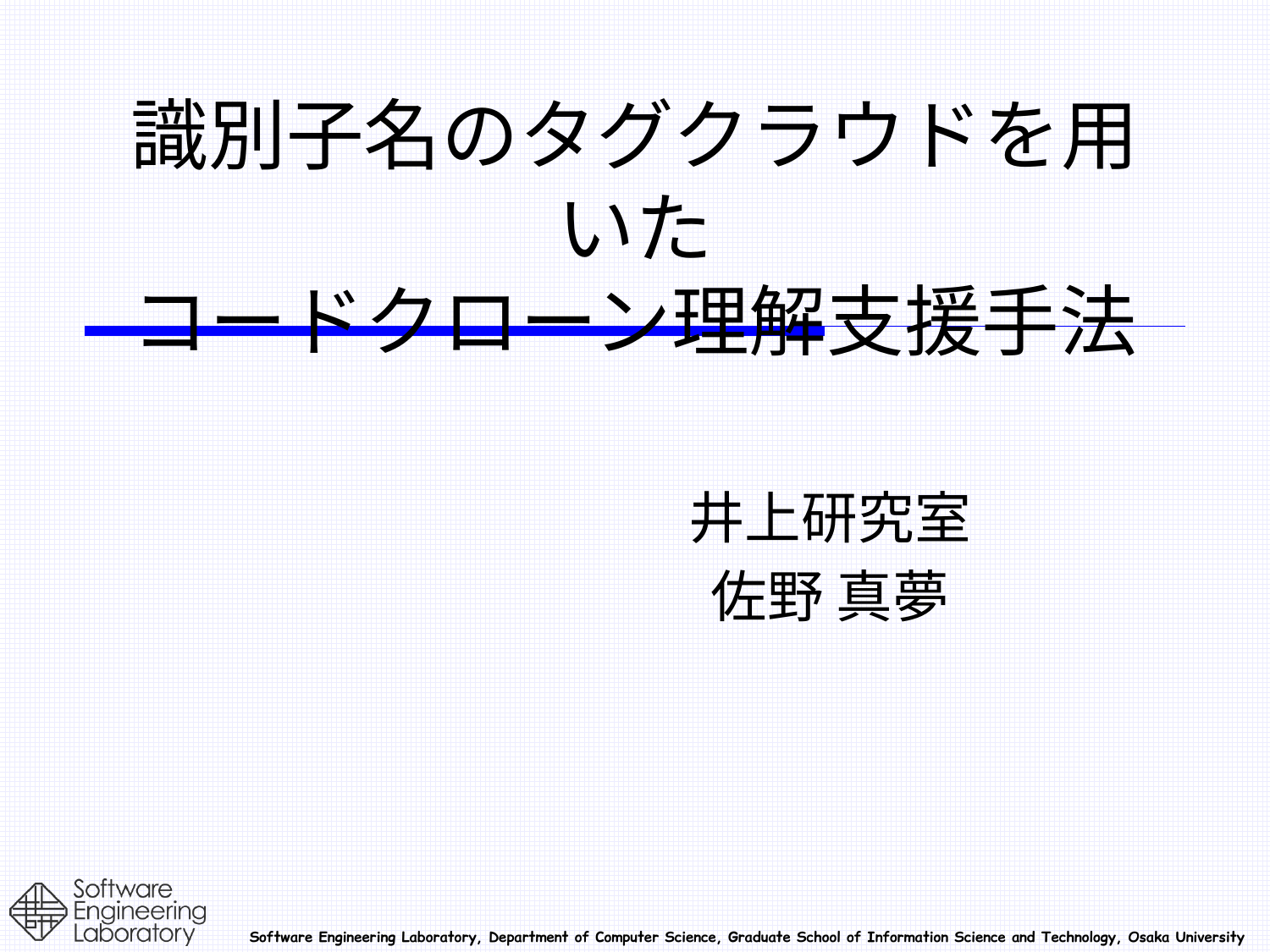

# 識別子名のタグクラウドを用いた コードクローン理解支援手法
井上研究室
佐野 真夢